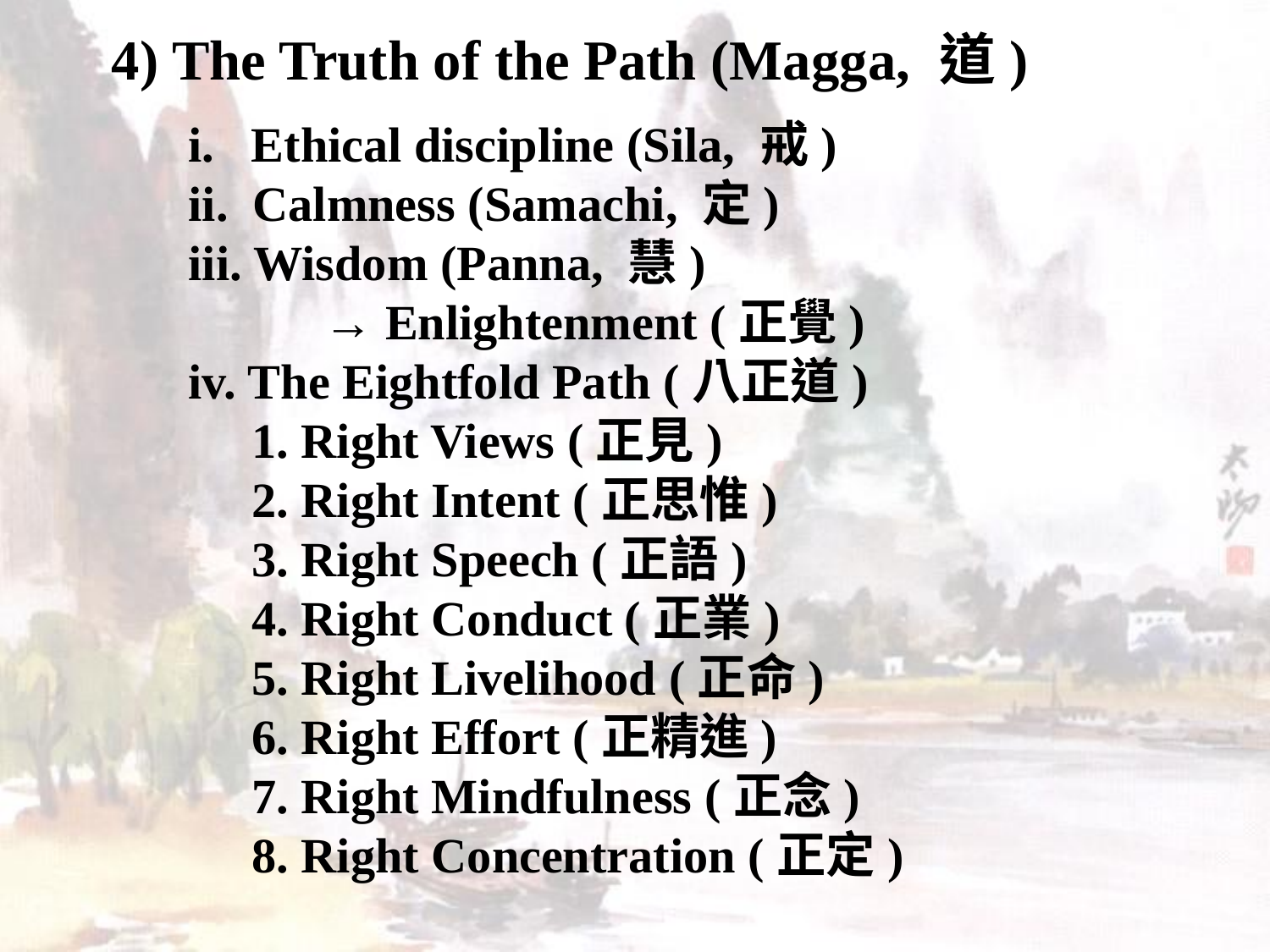

4) The Truth of the Path (Magga, 道)
    i.   Ethical discipline (Sila, 戒)
    ii.  Calmness (Samachi, 定)
    iii. Wisdom (Panna, 慧)
               → Enlightenment (正覺)
    iv. The Eightfold Path (八正道)
    1. Right Views (正見)
    2. Right Intent (正思惟)
    3. Right Speech (正語)
    4. Right Conduct (正業)
    5. Right Livelihood (正命)
    6. Right Effort (正精進)
    7. Right Mindfulness (正念)
    8. Right Concentration (正定)